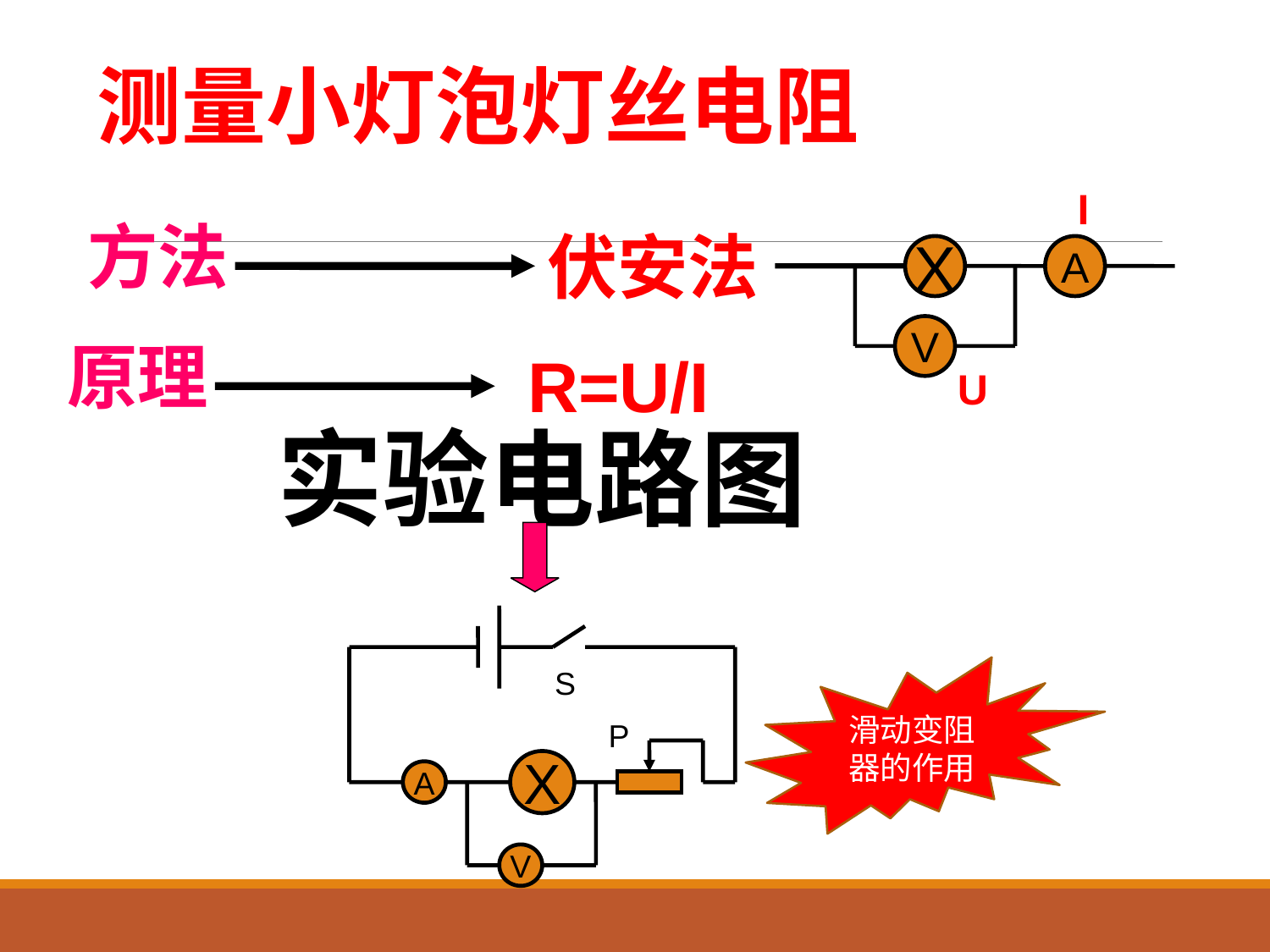

测量小灯泡灯丝电阻
I
A

方法
伏安法
X

V

U
原理
R=U/I

实验电路图

S
P

X
A

V

滑动变阻器的作用